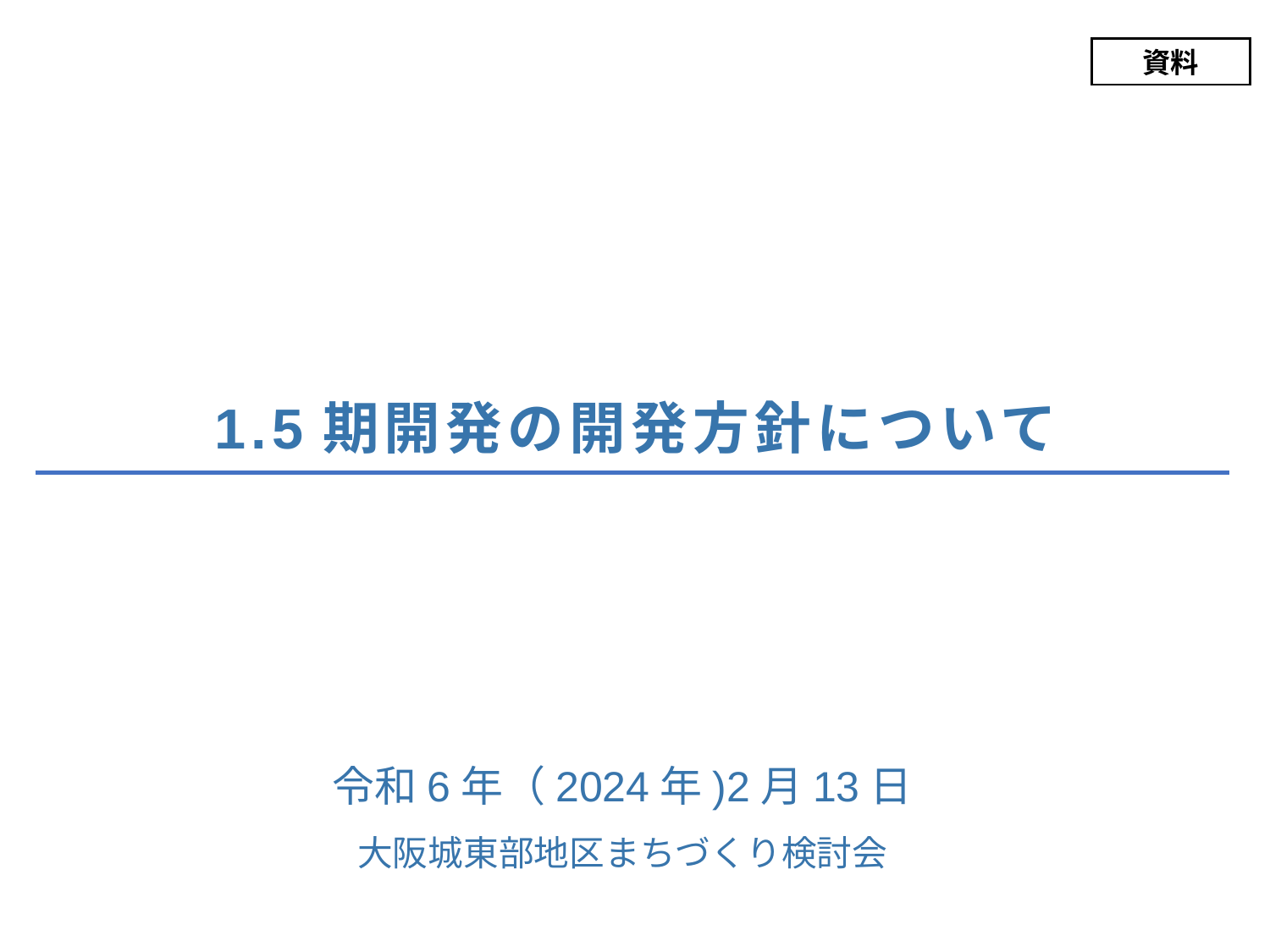

資料
1.5期開発の開発方針について
令和6年（2024年)2月13日
大阪城東部地区まちづくり検討会